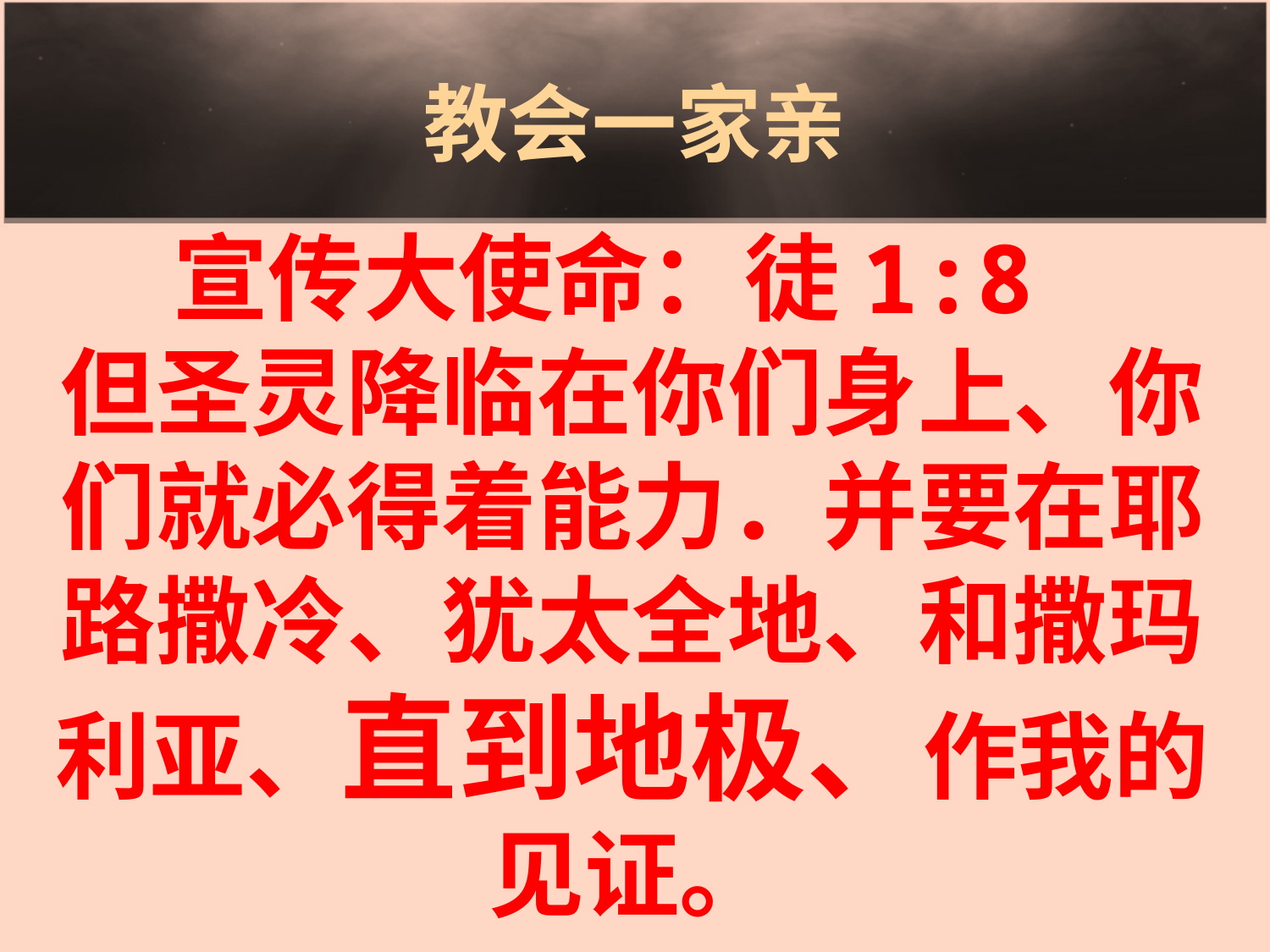

教会一家亲
宣传大使命：徒1:8
但圣灵降临在你们身上、你们就必得着能力．并要在耶路撒冷、犹太全地、和撒玛利亚、直到地极、作我的见证。